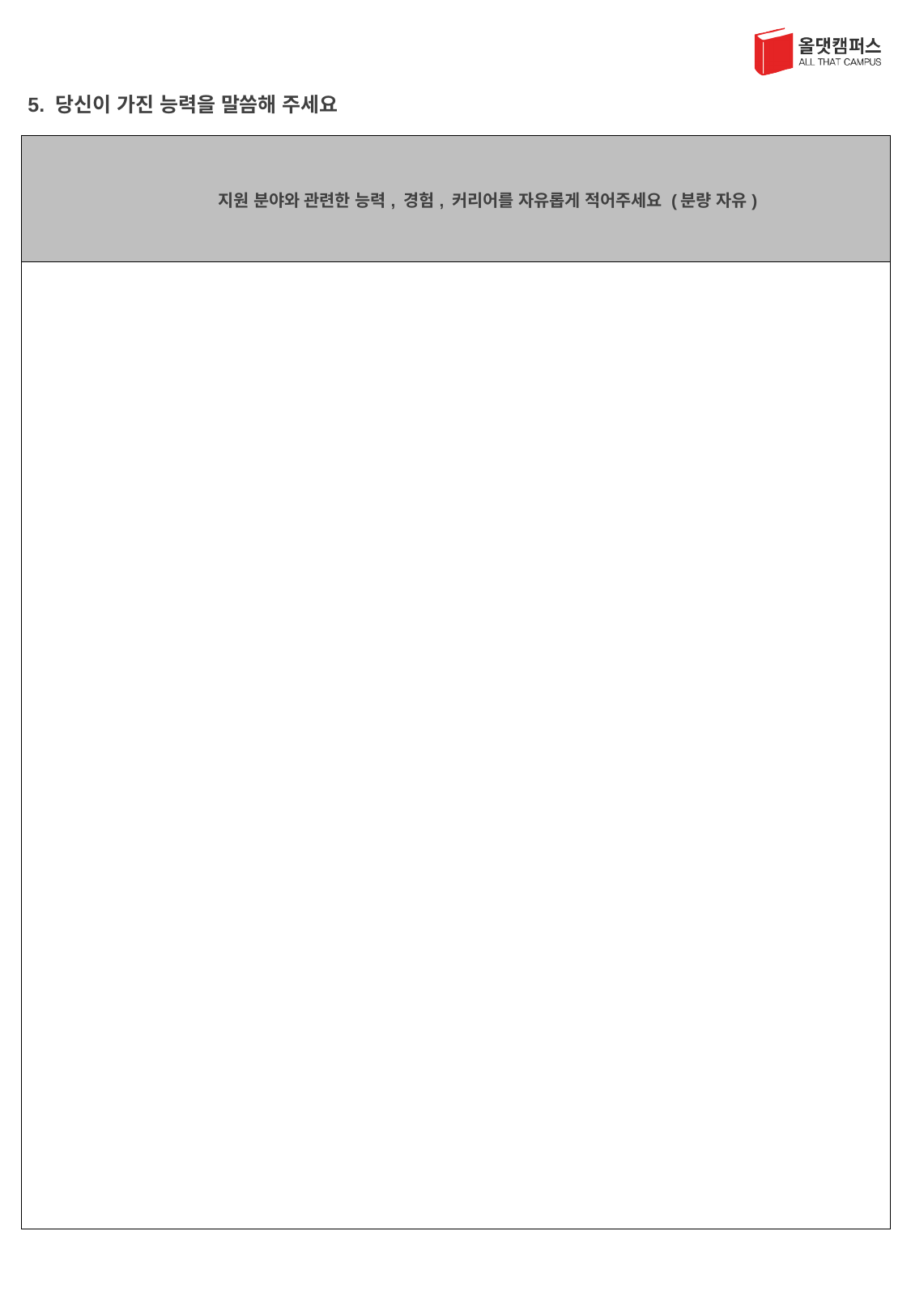

5. 당신이 가진 능력을 말씀해 주세요
| 지원 분야와 관련한 능력, 경험, 커리어를 자유롭게 적어주세요 (분량 자유) |
| --- |
|  |